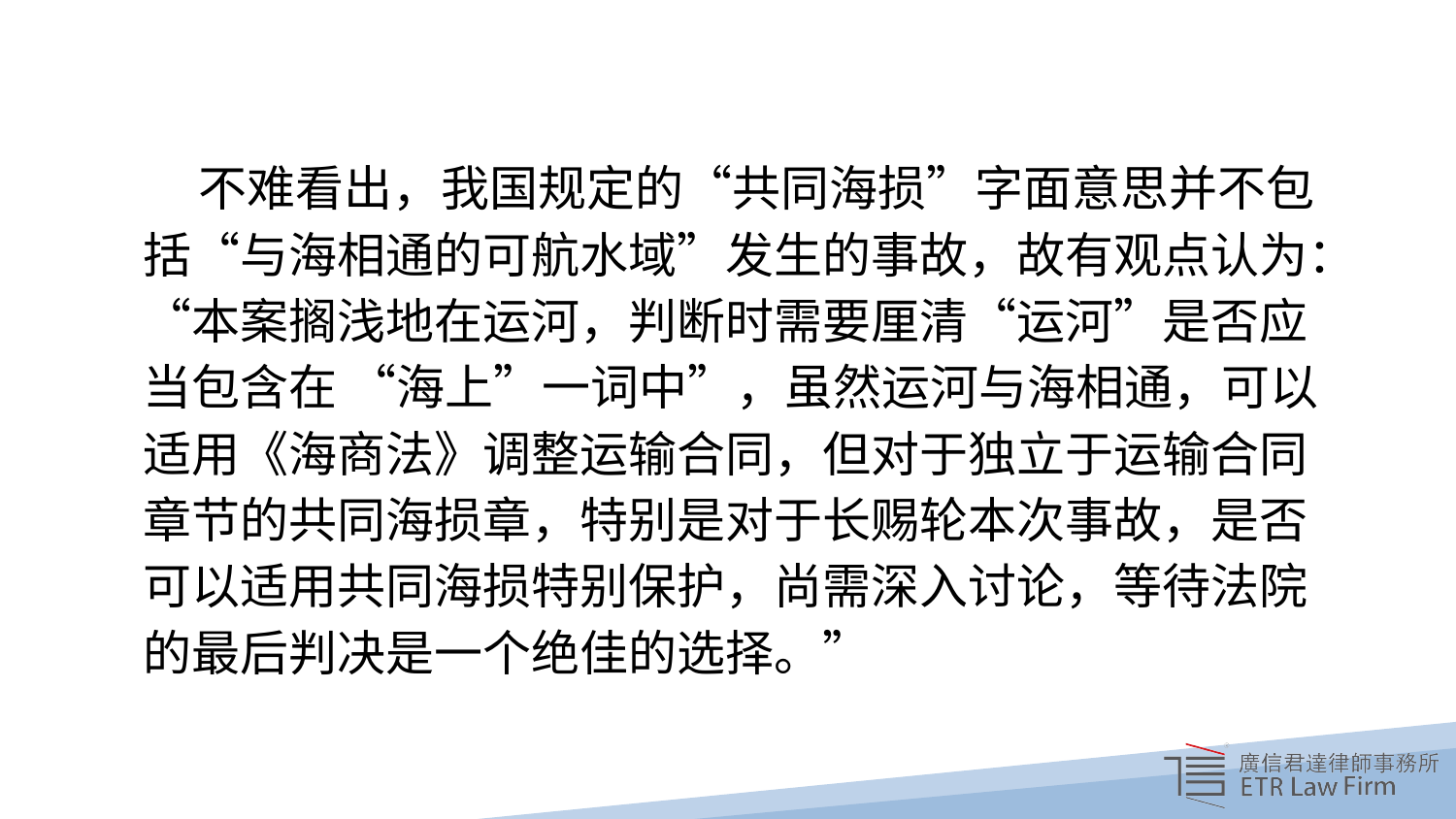

不难看出，我国规定的“共同海损”字面意思并不包括“与海相通的可航水域”发生的事故，故有观点认为：“本案搁浅地在运河，判断时需要厘清“运河”是否应当包含在 “海上”一词中”，虽然运河与海相通，可以适用《海商法》调整运输合同，但对于独立于运输合同章节的共同海损章，特别是对于长赐轮本次事故，是否可以适用共同海损特别保护，尚需深入讨论，等待法院的最后判决是一个绝佳的选择。”